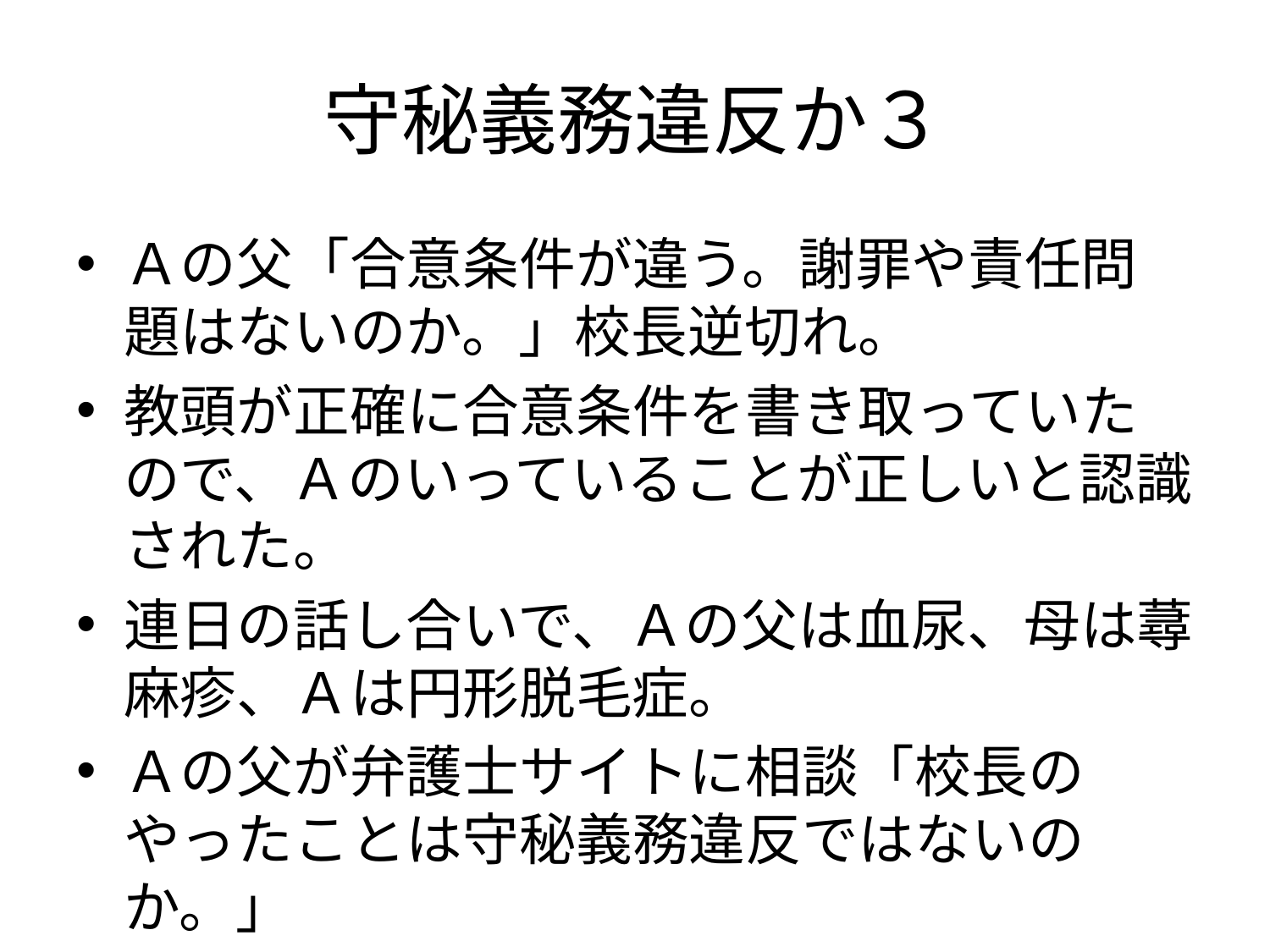

# 守秘義務違反か３
Ａの父「合意条件が違う。謝罪や責任問題はないのか。」校長逆切れ。
教頭が正確に合意条件を書き取っていたので、Ａのいっていることが正しいと認識された。
連日の話し合いで、Ａの父は血尿、母は蕁麻疹、Ａは円形脱毛症。
Ａの父が弁護士サイトに相談「校長のやったことは守秘義務違反ではないのか。」